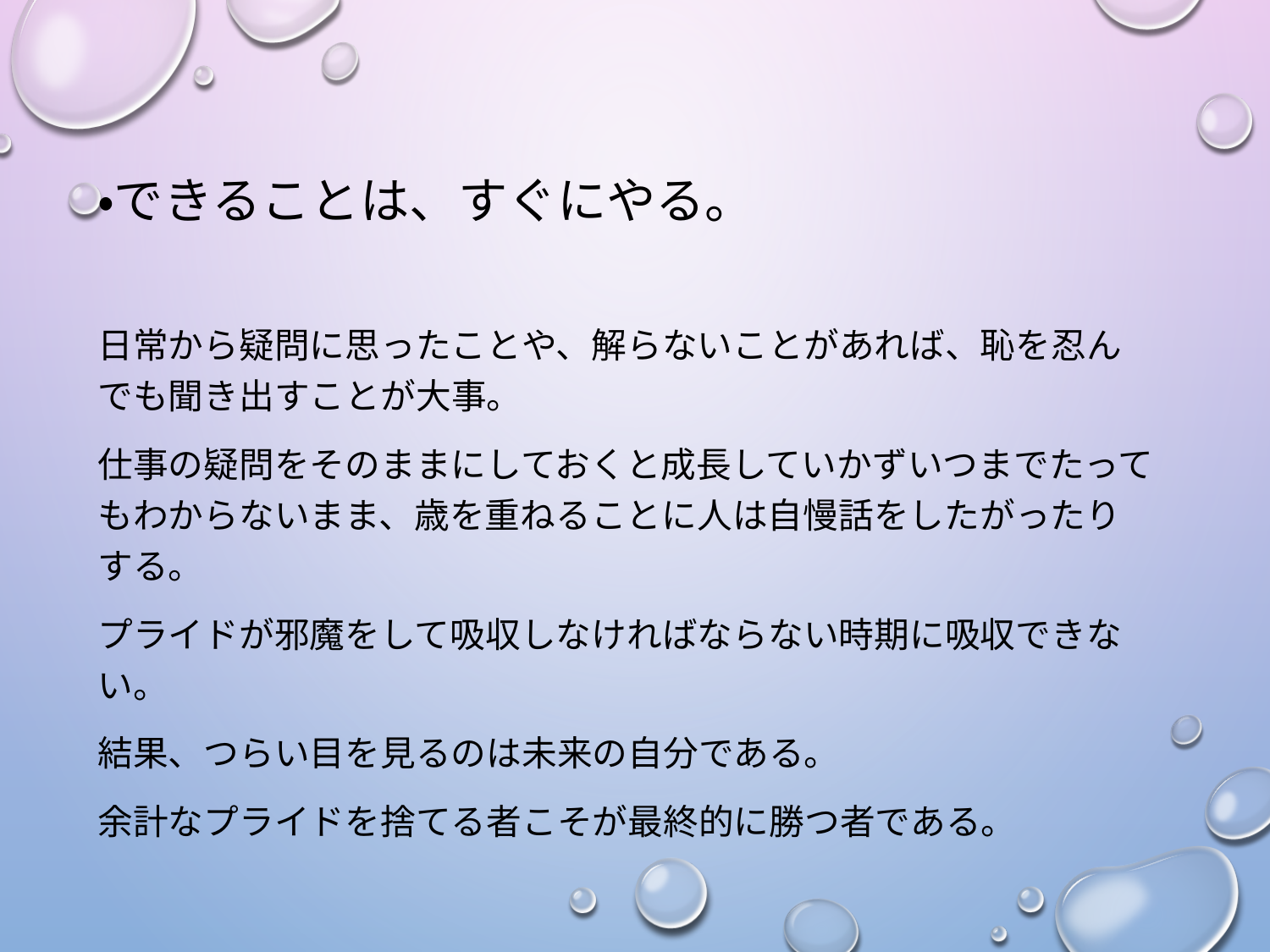

・できることは、すぐにやる。

日常から疑問に思ったことや、解らないことがあれば、恥を忍んでも聞き出すことが大事。
仕事の疑問をそのままにしておくと成長していかずいつまでたってもわからないまま、歳を重ねることに人は自慢話をしたがったりする。
プライドが邪魔をして吸収しなければならない時期に吸収できない。
結果、つらい目を見るのは未来の自分である。
余計なプライドを捨てる者こそが最終的に勝つ者である。